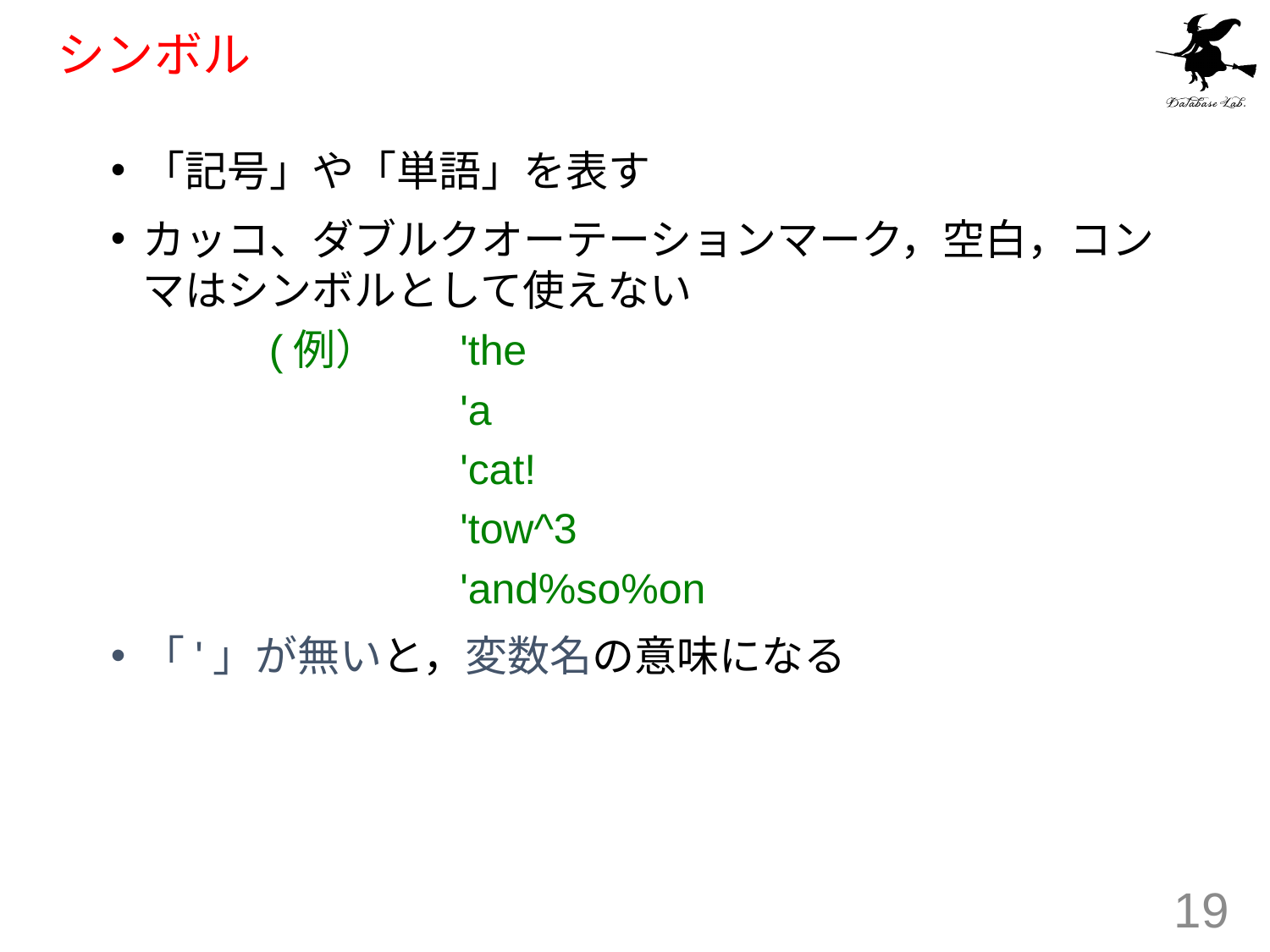

# シンボル
「記号」や「単語」を表す
カッコ、ダブルクオーテーションマーク，空白，コンマはシンボルとして使えない
　　(例）　	'the
			'a
			'cat!
			'tow^3
			'and%so%on
「'」が無いと，変数名の意味になる
19